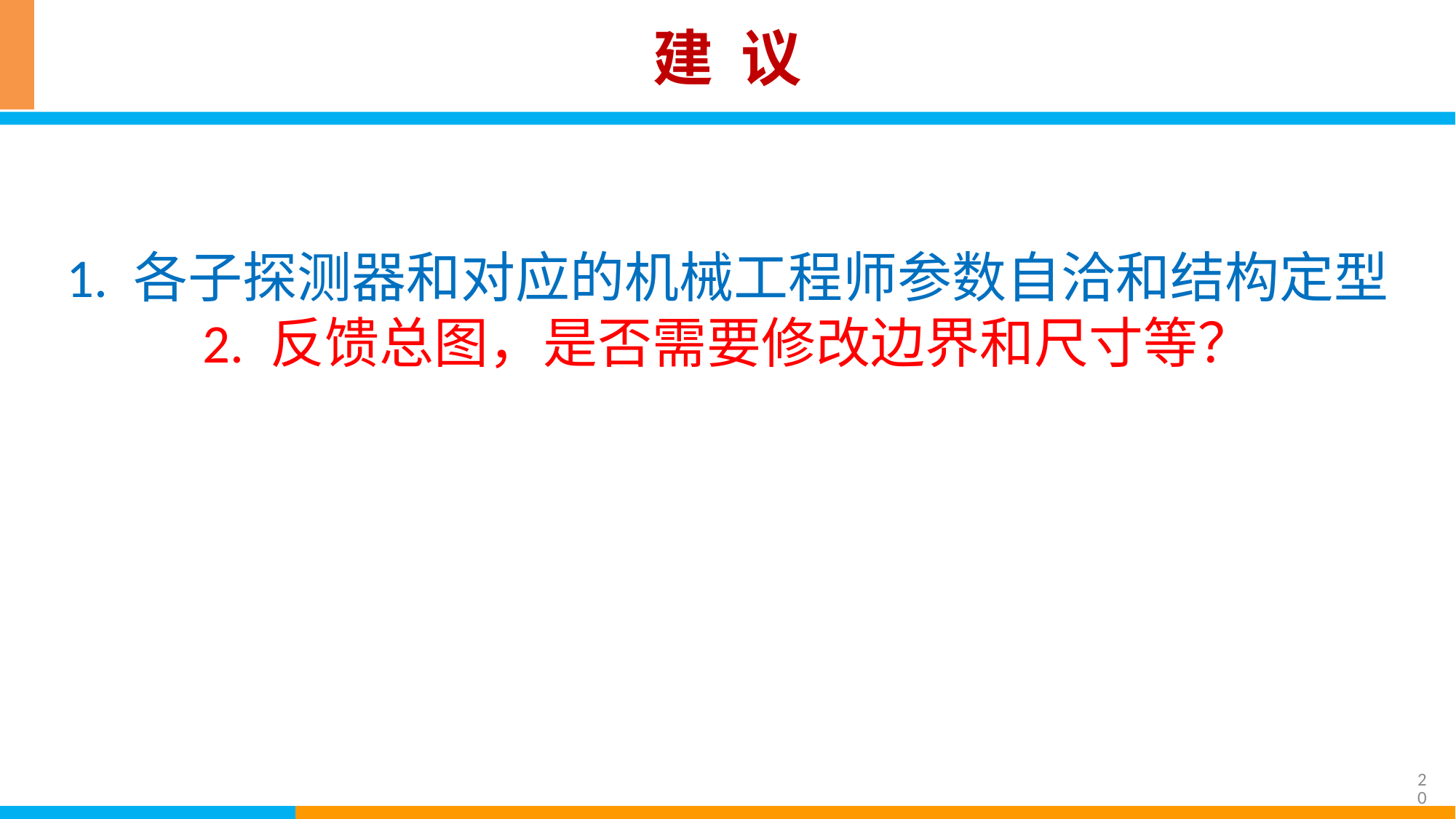

# 建  议
1. 各子探测器和对应的机械工程师参数自洽和结构定型
2. 反馈总图，是否需要修改边界和尺寸等？
20